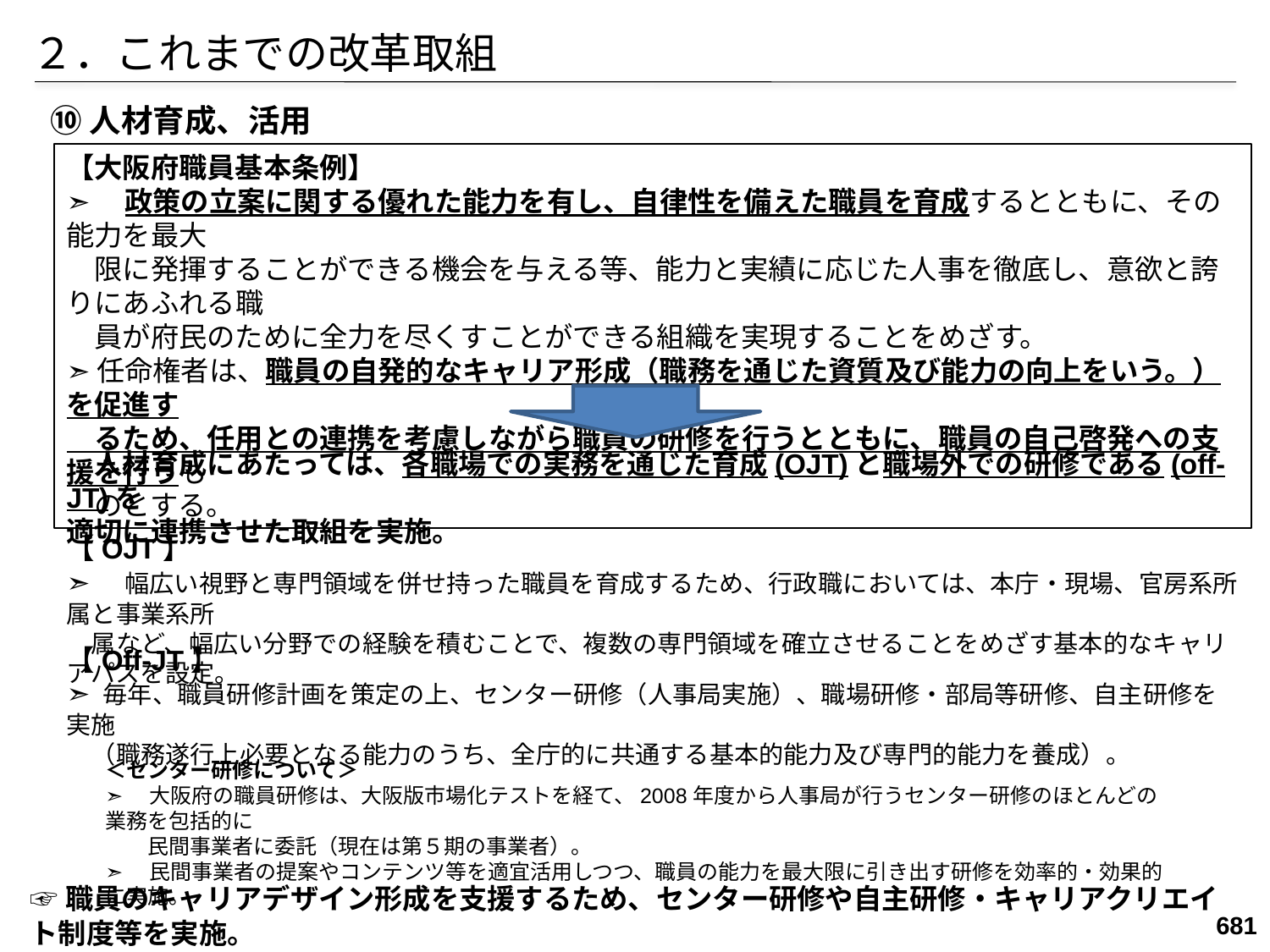

２．これまでの改革取組
⑩人材育成、活用
【大阪府職員基本条例】
➣　政策の立案に関する優れた能力を有し、自律性を備えた職員を育成するとともに、その能力を最大
　限に発揮することができる機会を与える等、能力と実績に応じた人事を徹底し、意欲と誇りにあふれる職
　員が府民のために全力を尽くすことができる組織を実現することをめざす。
➣任命権者は、職員の自発的なキャリア形成（職務を通じた資質及び能力の向上をいう。）を促進す
　るため、任用との連携を考慮しながら職員の研修を行うとともに、職員の自己啓発への支援を行うも
　のとする。

　人材育成にあたっては、各職場での実務を通じた育成(OJT)と職場外での研修である(off-JT)を
適切に連携させた取組を実施。
【OJT】
➣　幅広い視野と専門領域を併せ持った職員を育成するため、行政職においては、本庁・現場、官房系所属と事業系所
　属など、幅広い分野での経験を積むことで、複数の専門領域を確立させることをめざす基本的なキャリアパスを設定。
【Off-JT】
➣ 毎年、職員研修計画を策定の上、センター研修（人事局実施）、職場研修・部局等研修、自主研修を実施
　（職務遂行上必要となる能力のうち、全庁的に共通する基本的能力及び専門的能力を養成）。
＜センター研修について＞
➣　大阪府の職員研修は、大阪版市場化テストを経て、2008年度から人事局が行うセンター研修のほとんどの業務を包括的に
　　民間事業者に委託（現在は第５期の事業者）。
➣　民間事業者の提案やコンテンツ等を適宜活用しつつ、職員の能力を最大限に引き出す研修を効率的・効果的に実施。
☞職員のキャリアデザイン形成を支援するため、センター研修や自主研修・キャリアクリエイト制度等を実施。
681